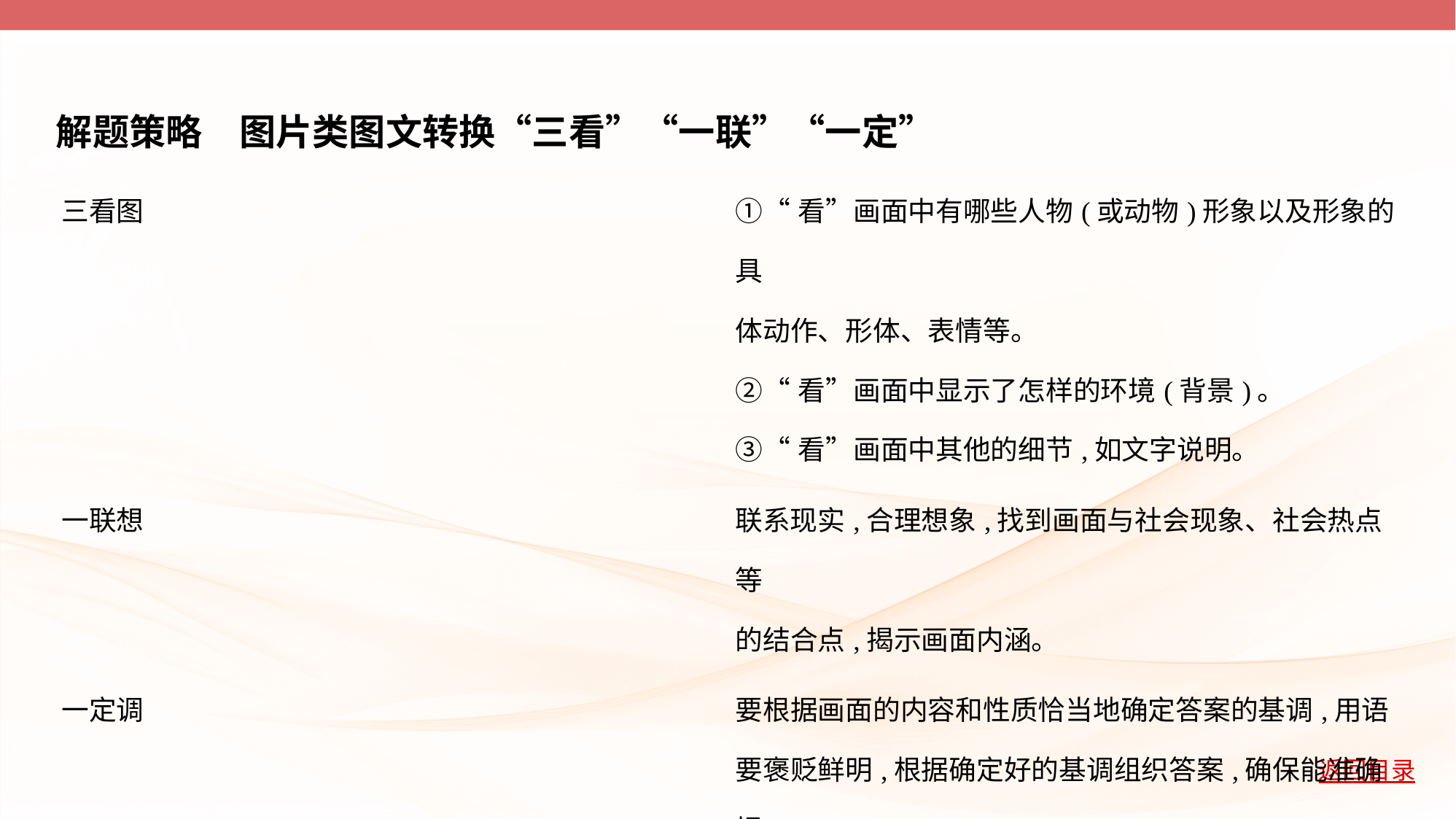

解题策略　图片类图文转换“三看”“一联”“一定”
| 三看图 | ①“看”画面中有哪些人物(或动物)形象以及形象的具 体动作、形体、表情等。 ②“看”画面中显示了怎样的环境(背景)。 ③“看”画面中其他的细节,如文字说明。 |
| --- | --- |
| 一联想 | 联系现实,合理想象,找到画面与社会现象、社会热点等 的结合点,揭示画面内涵。 |
| 一定调 | 要根据画面的内容和性质恰当地确定答案的基调,用语 要褒贬鲜明,根据确定好的基调组织答案,确保能准确揭 示作者要传递的精神与理念。 |